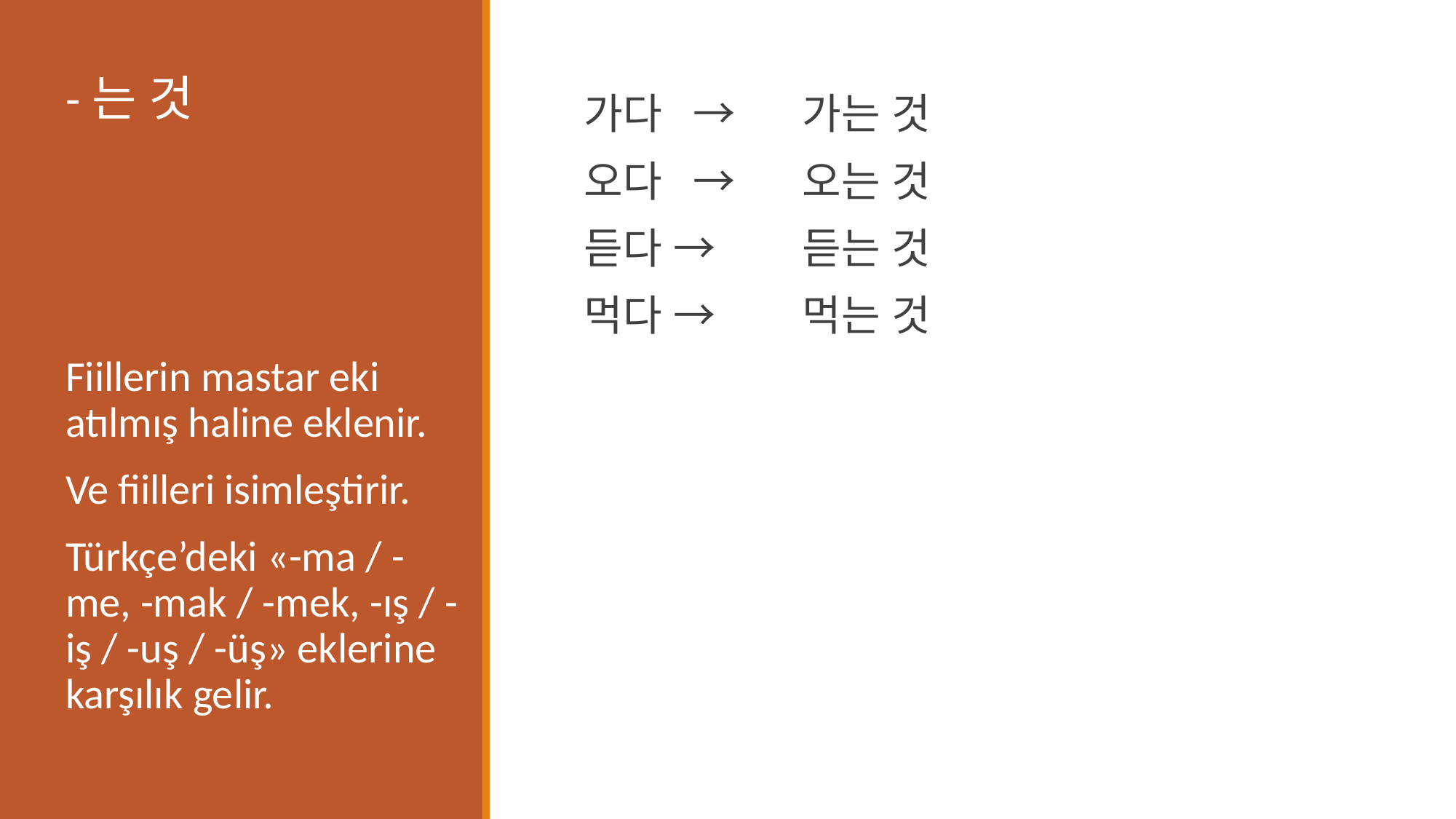

# -는 것
가다	→	가는 것
오다	→	오는 것
듣다 →	듣는 것
먹다 →	먹는 것

Fiillerin mastar eki atılmış haline eklenir.
Ve fiilleri isimleştirir.
Türkçe’deki «-ma / -me, -mak / -mek, -ış / -iş / -uş / -üş» eklerine karşılık gelir.